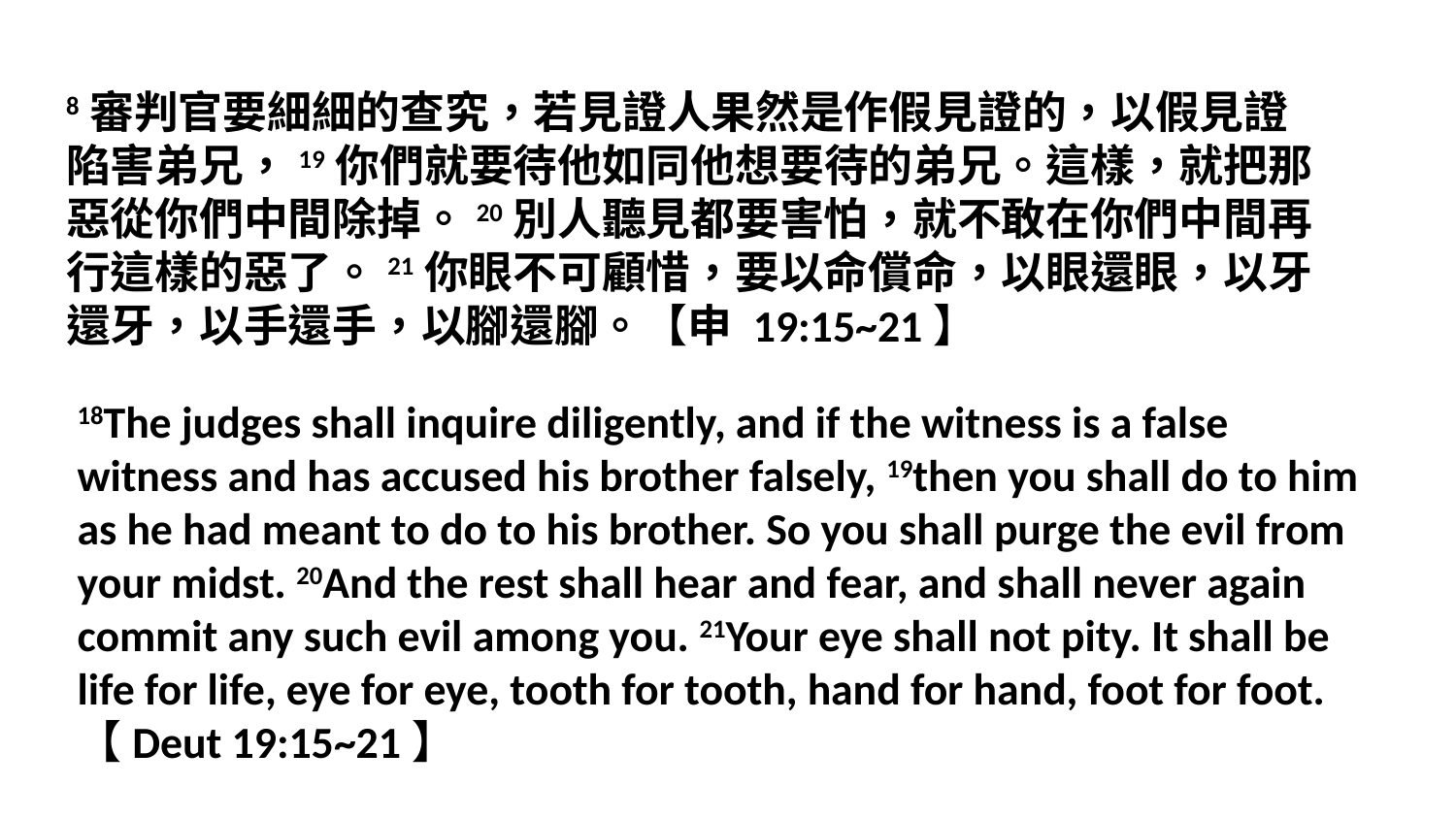

8審判官要細細的查究，若見證人果然是作假見證的，以假見證陷害弟兄，19你們就要待他如同他想要待的弟兄。這樣，就把那惡從你們中間除掉。20別人聽見都要害怕，就不敢在你們中間再行這樣的惡了。21你眼不可顧惜，要以命償命，以眼還眼，以牙還牙，以手還手，以腳還腳。【申 19:15~21】
18The judges shall inquire diligently, and if the witness is a false witness and has accused his brother falsely, 19then you shall do to him as he had meant to do to his brother. So you shall purge the evil from your midst. 20And the rest shall hear and fear, and shall never again commit any such evil among you. 21Your eye shall not pity. It shall be life for life, eye for eye, tooth for tooth, hand for hand, foot for foot. 【Deut 19:15~21】